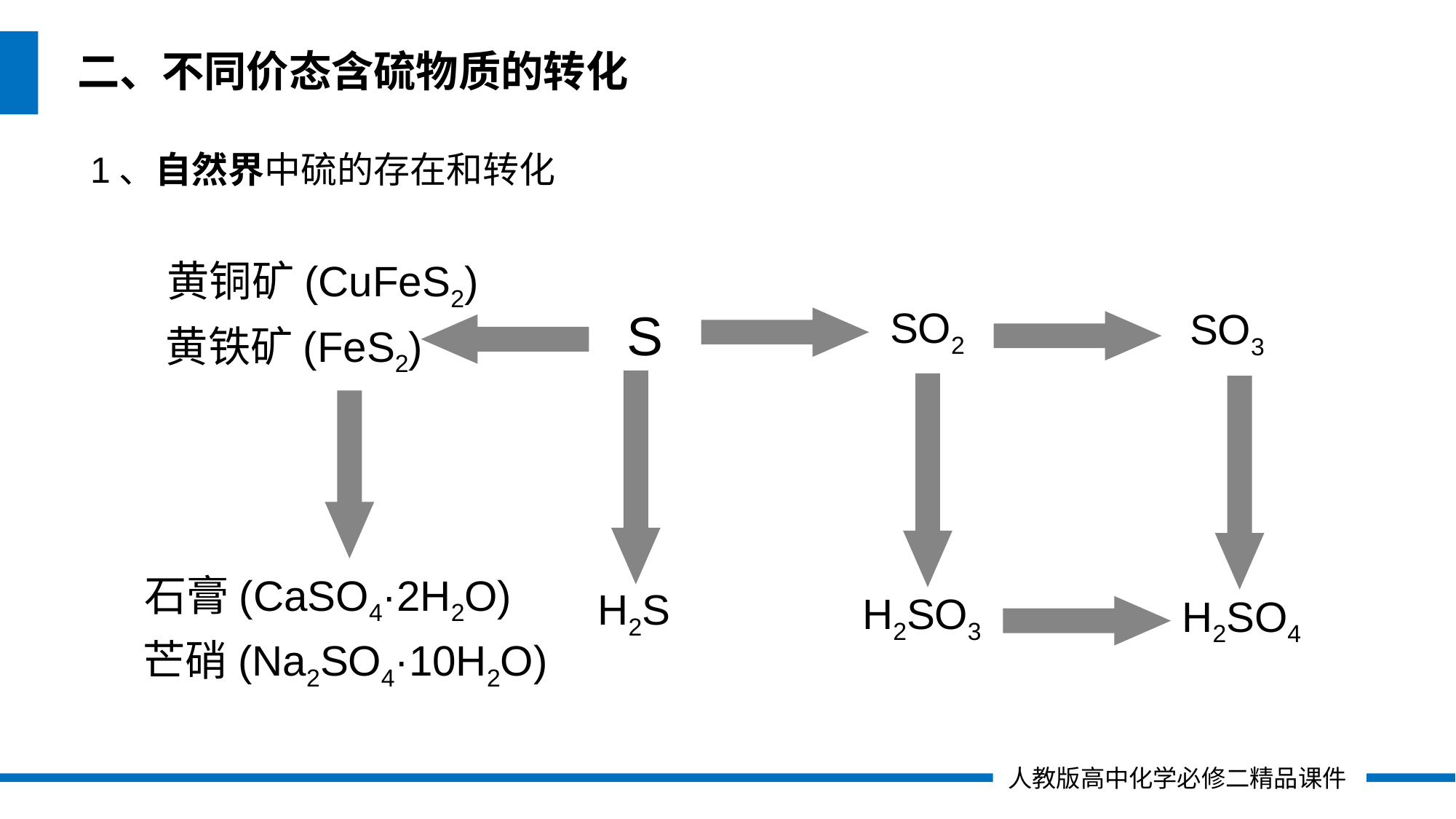

二、不同价态含硫物质的转化
1、自然界中硫的存在和转化

黄铜矿(CuFeS2)
黄铁矿(FeS2)

SO2
S
SO3

石膏(CaSO4·2H2O)
芒硝(Na2SO4·10H2O)
H2S
H2SO3
H2SO4